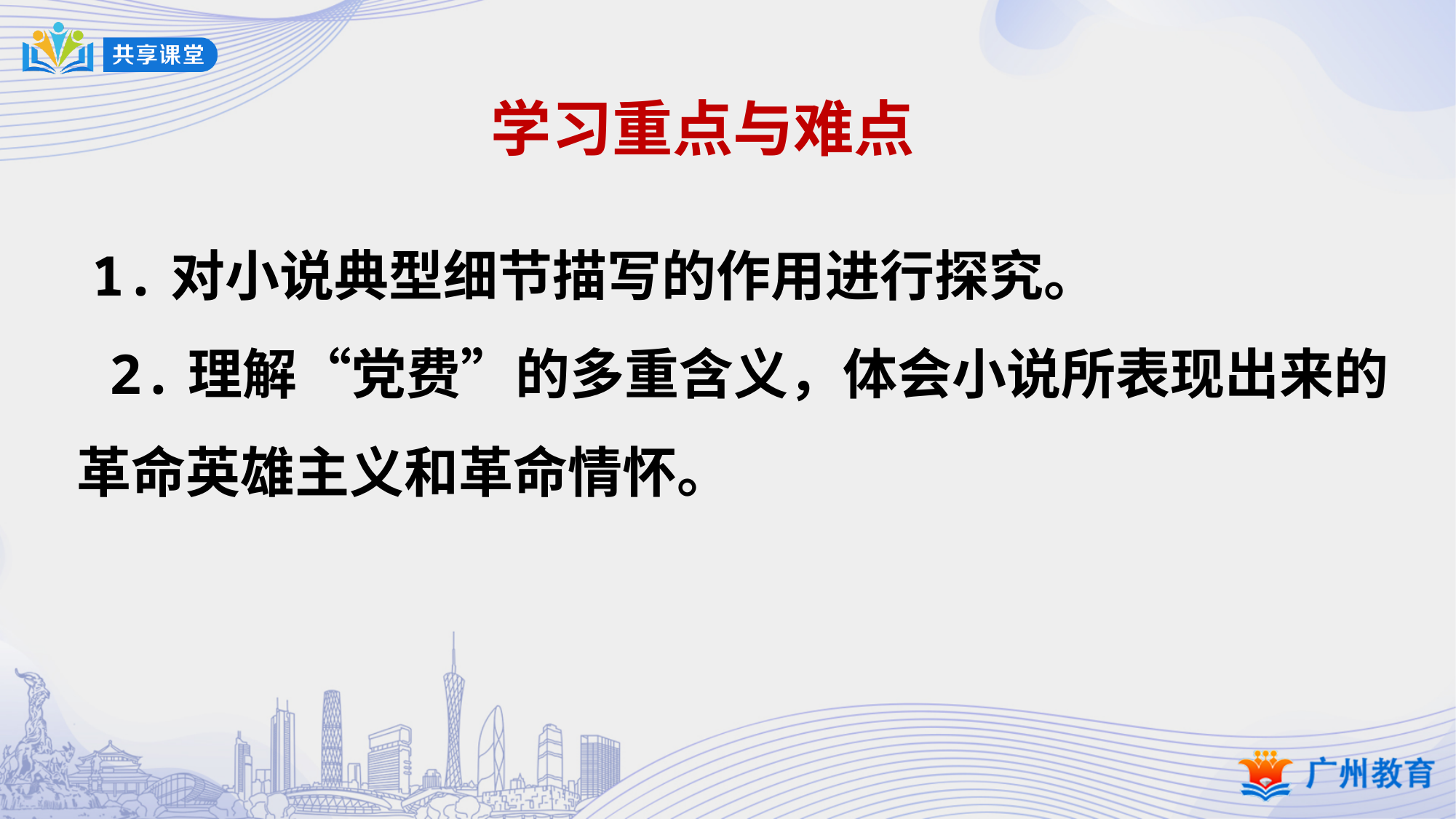

学习重点与难点
 1.对小说典型细节描写的作用进行探究。
 2.理解“党费”的多重含义，体会小说所表现出来的革命英雄主义和革命情怀。